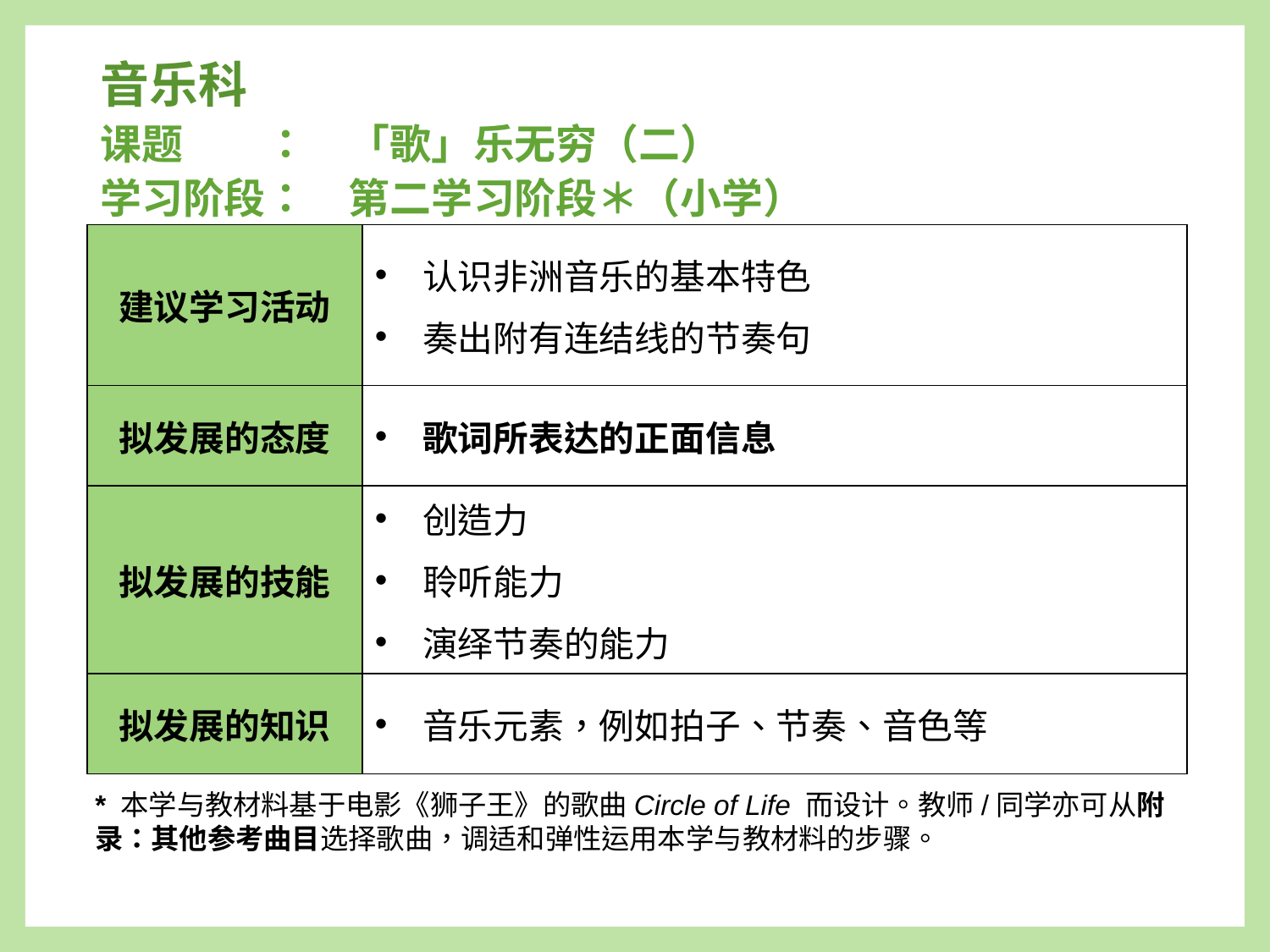

音乐科
# 课题　　：　「歌」乐无穷（二） 学习阶段：　第二学习阶段＊（小学）
| 建议学习活动 | 认识非洲音乐的基本特色 奏出附有连结线的节奏句 |
| --- | --- |
| 拟发展的态度 | 歌词所表达的正面信息 |
| 拟发展的技能 | 创造力 聆听能力 演绎节奏的能力 |
| 拟发展的知识 | 音乐元素，例如拍子、节奏、音色等 |
* 本学与教材料基于电影《狮子王》的歌曲Circle of Life 而设计。教师/同学亦可从附录：其他参考曲目选择歌曲，调适和弹性运用本学与教材料的步骤。